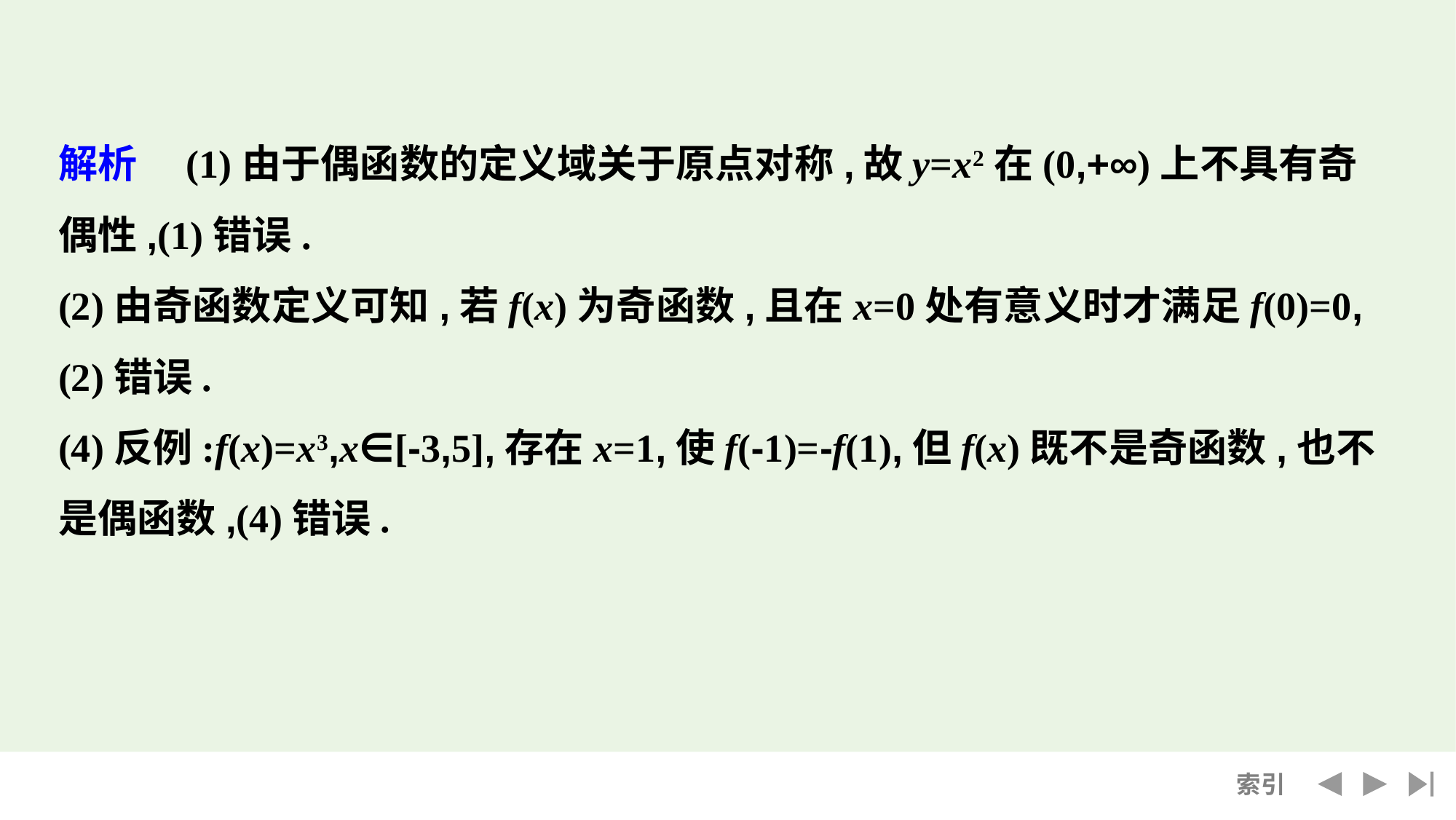

解析　(1)由于偶函数的定义域关于原点对称,故y=x2在(0,+∞)上不具有奇偶性,(1)错误.
(2)由奇函数定义可知,若f(x)为奇函数,且在x=0处有意义时才满足f(0)=0,(2)错误.
(4)反例:f(x)=x3,x∈[-3,5],存在x=1,使f(-1)=-f(1),但f(x)既不是奇函数,也不是偶函数,(4)错误.